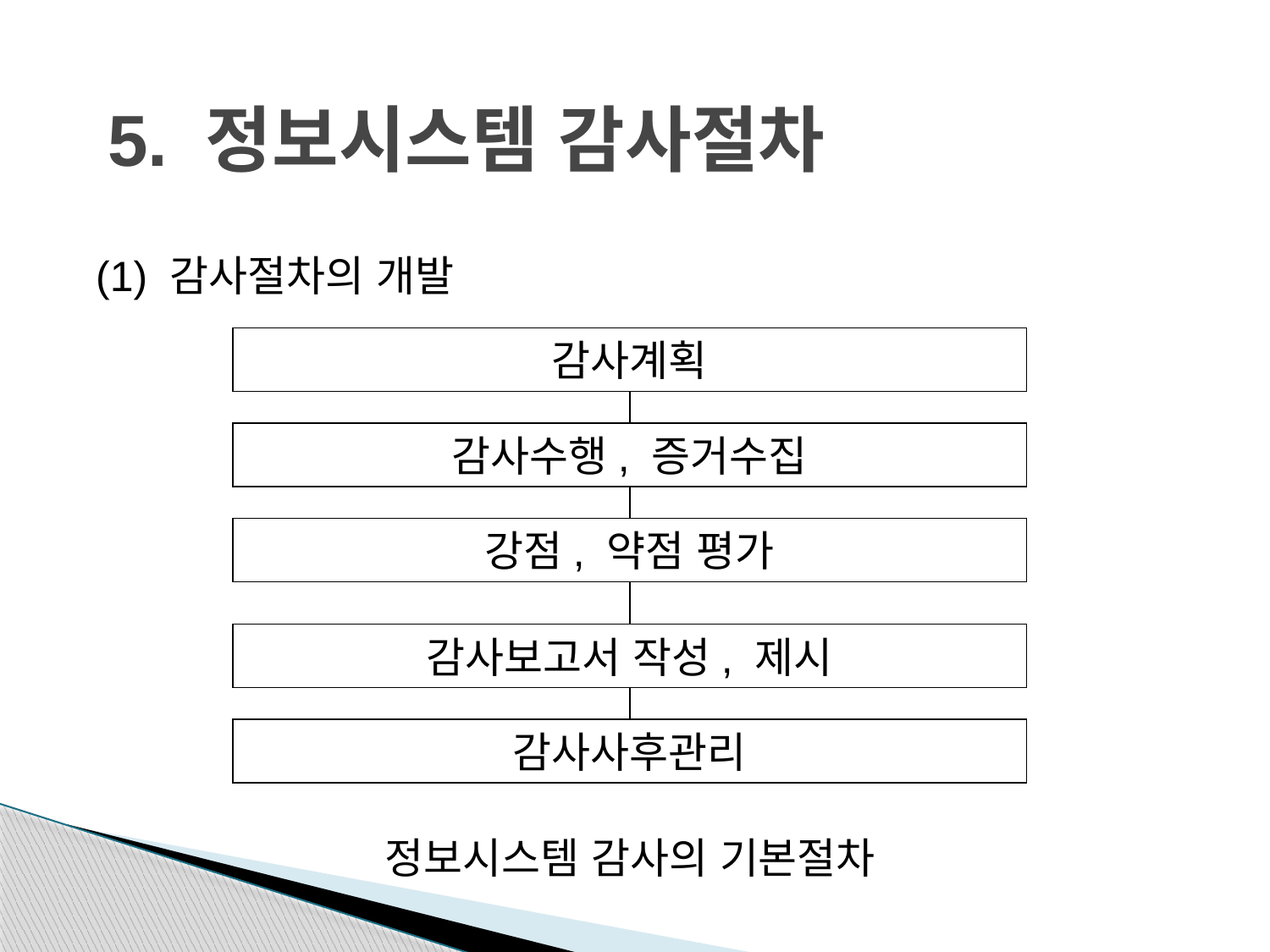

# 5. 정보시스템 감사절차
(1) 감사절차의 개발
감사계획
감사수행, 증거수집
강점, 약점 평가
감사보고서 작성, 제시
감사사후관리
정보시스템 감사의 기본절차